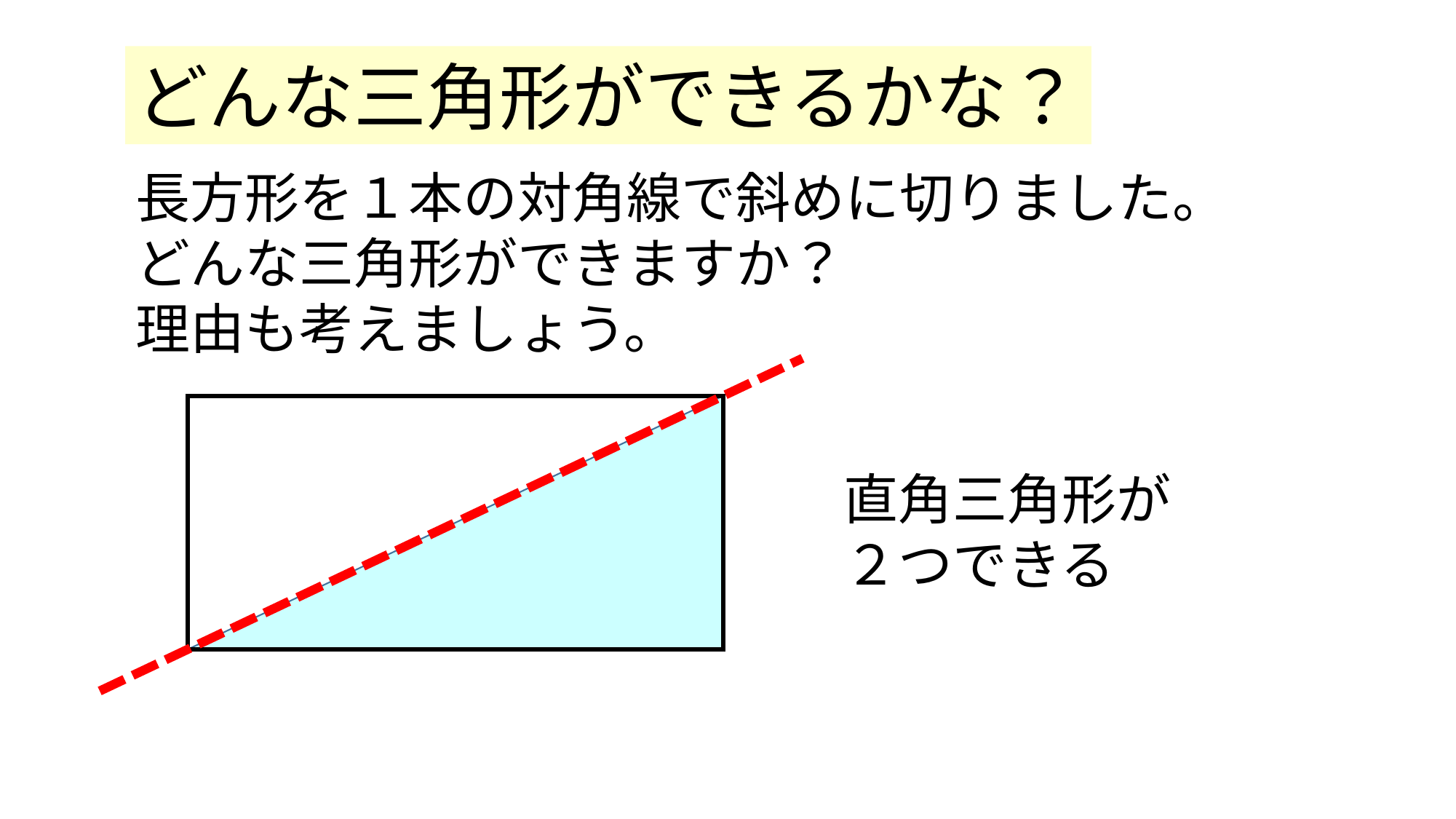

どんな三角形ができるかな？
長方形を１本の対角線で斜めに切りました。
どんな三角形ができますか？
理由も考えましょう。

直角三角形が
２つできる